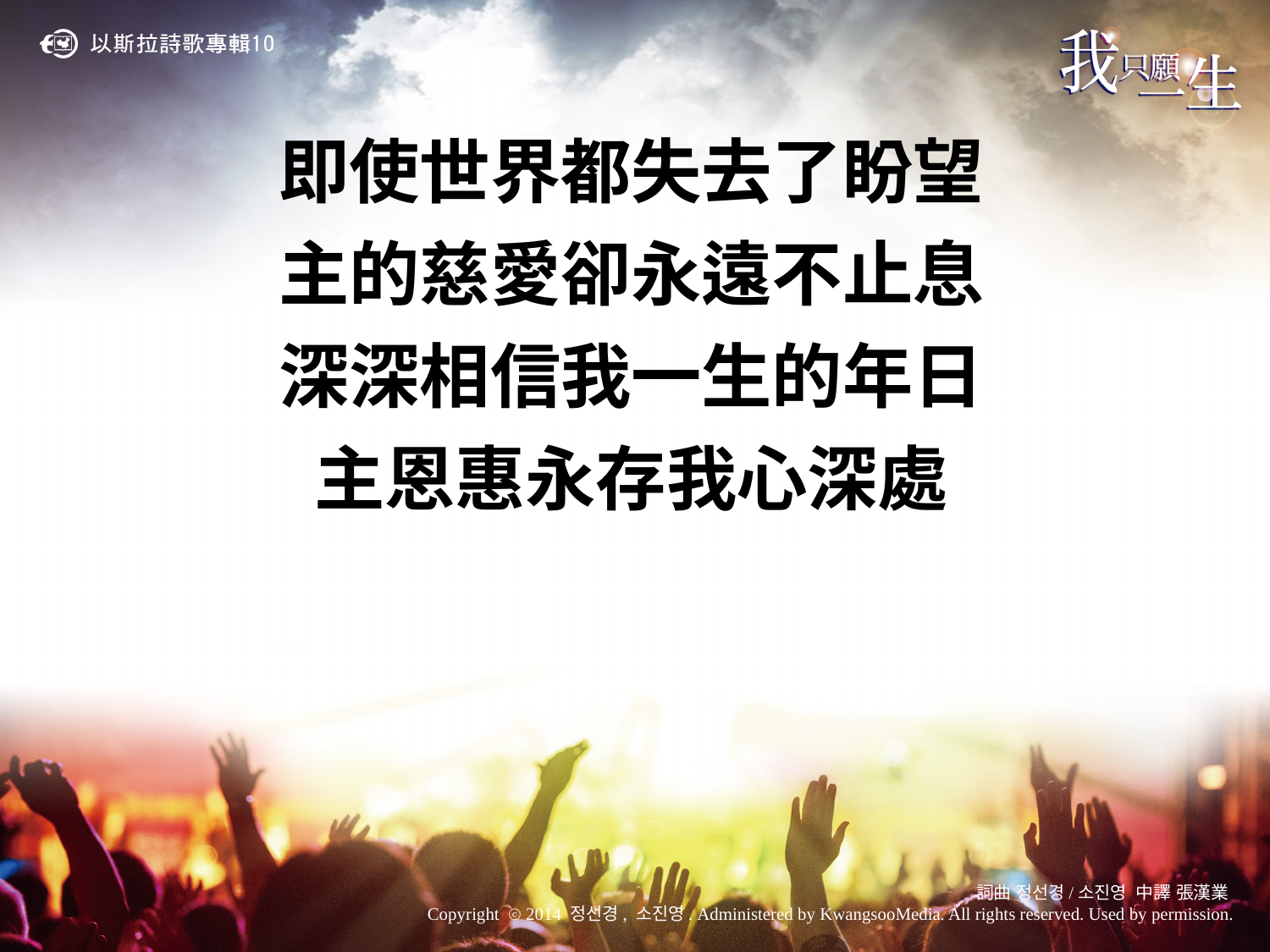

即使世界都失去了盼望
主的慈愛卻永遠不止息
深深相信我一生的年日
主恩惠永存我心深處
詞曲 정선경/소진영  中譯 張漢業
Copyright  ⓒ 2014 정선경, 소진영. Administered by KwangsooMedia. All rights reserved. Used by permission.